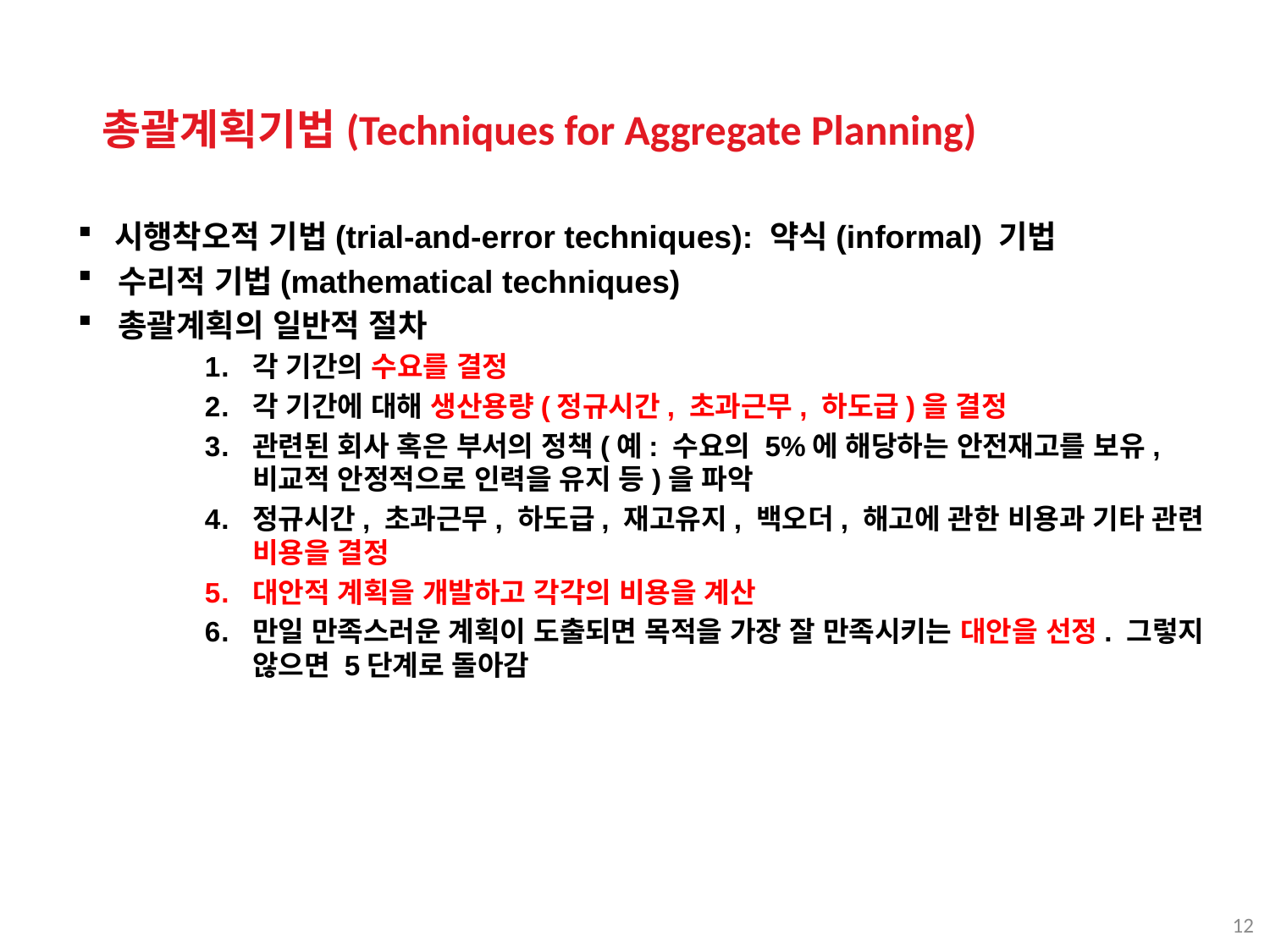

총괄계획기법(Techniques for Aggregate Planning)
  시행착오적 기법(trial-and-error techniques): 약식(informal) 기법
  수리적 기법(mathematical techniques)
  총괄계획의 일반적 절차
각 기간의 수요를 결정
각 기간에 대해 생산용량(정규시간, 초과근무, 하도급)을 결정
관련된 회사 혹은 부서의 정책(예: 수요의 5%에 해당하는 안전재고를 보유, 비교적 안정적으로 인력을 유지 등)을 파악
정규시간, 초과근무, 하도급, 재고유지, 백오더, 해고에 관한 비용과 기타 관련 비용을 결정
대안적 계획을 개발하고 각각의 비용을 계산
만일 만족스러운 계획이 도출되면 목적을 가장 잘 만족시키는 대안을 선정. 그렇지 않으면 5단계로 돌아감

12